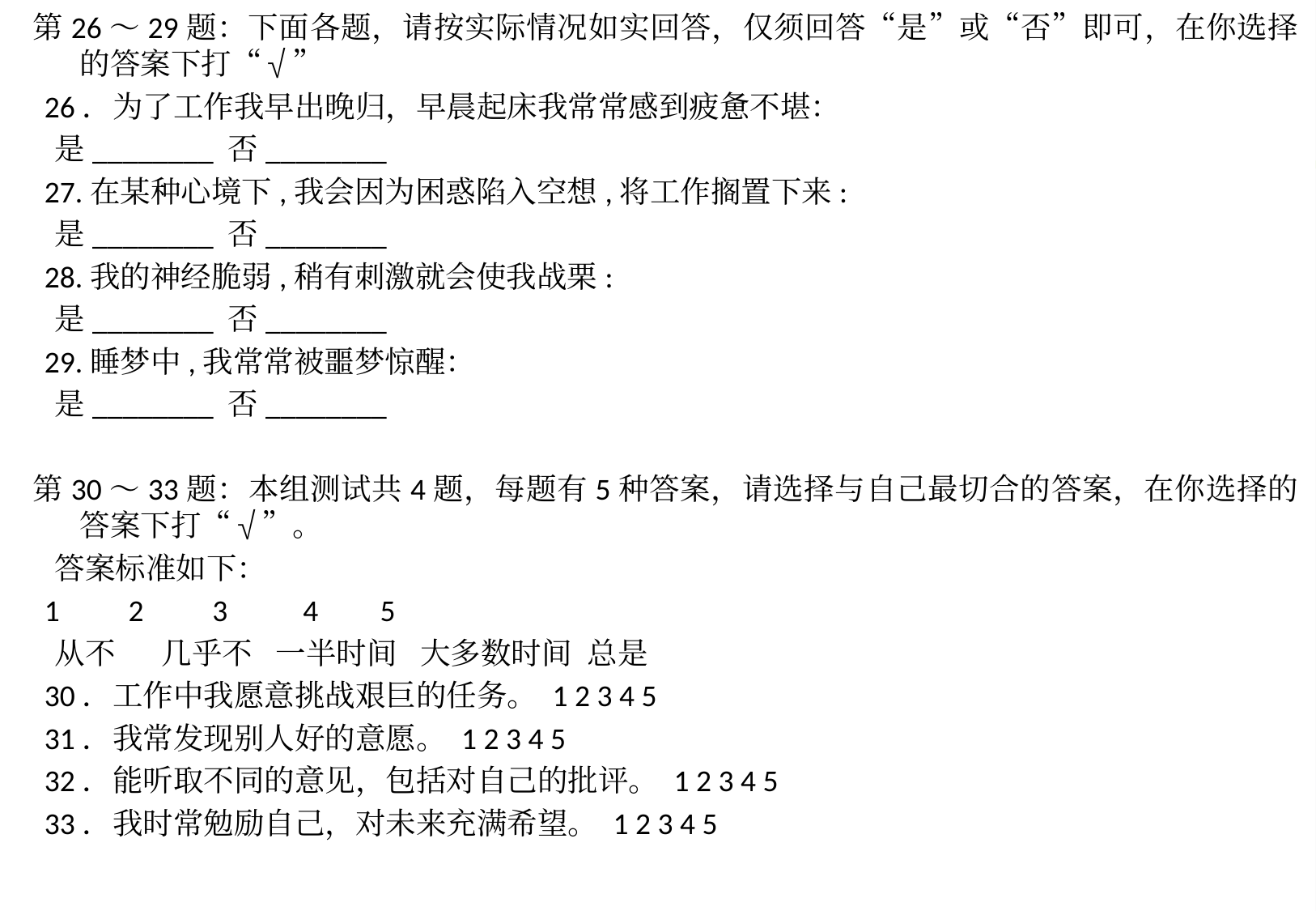

第26～29题：下面各题，请按实际情况如实回答，仅须回答“是”或“否”即可，在你选择的答案下打“√”
    26．为了工作我早出晚归，早晨起床我常常感到疲惫不堪：
    是________ 否________
    27.在某种心境下,我会因为困惑陷入空想,将工作搁置下来:
    是________ 否________
    28.我的神经脆弱,稍有刺激就会使我战栗:
    是________ 否________
    29.睡梦中,我常常被噩梦惊醒：
    是________ 否________

 第30～33题：本组测试共4题，每题有5种答案，请选择与自己最切合的答案，在你选择的答案下打“√”。
    答案标准如下：
    1          2          3           4         5
    从不      几乎不   一半时间   大多数时间  总是
    30．工作中我愿意挑战艰巨的任务。 1 2 3 4 5
    31．我常发现别人好的意愿。 1 2 3 4 5
    32．能听取不同的意见，包括对自己的批评。 1 2 3 4 5
    33．我时常勉励自己，对未来充满希望。 1 2 3 4 5